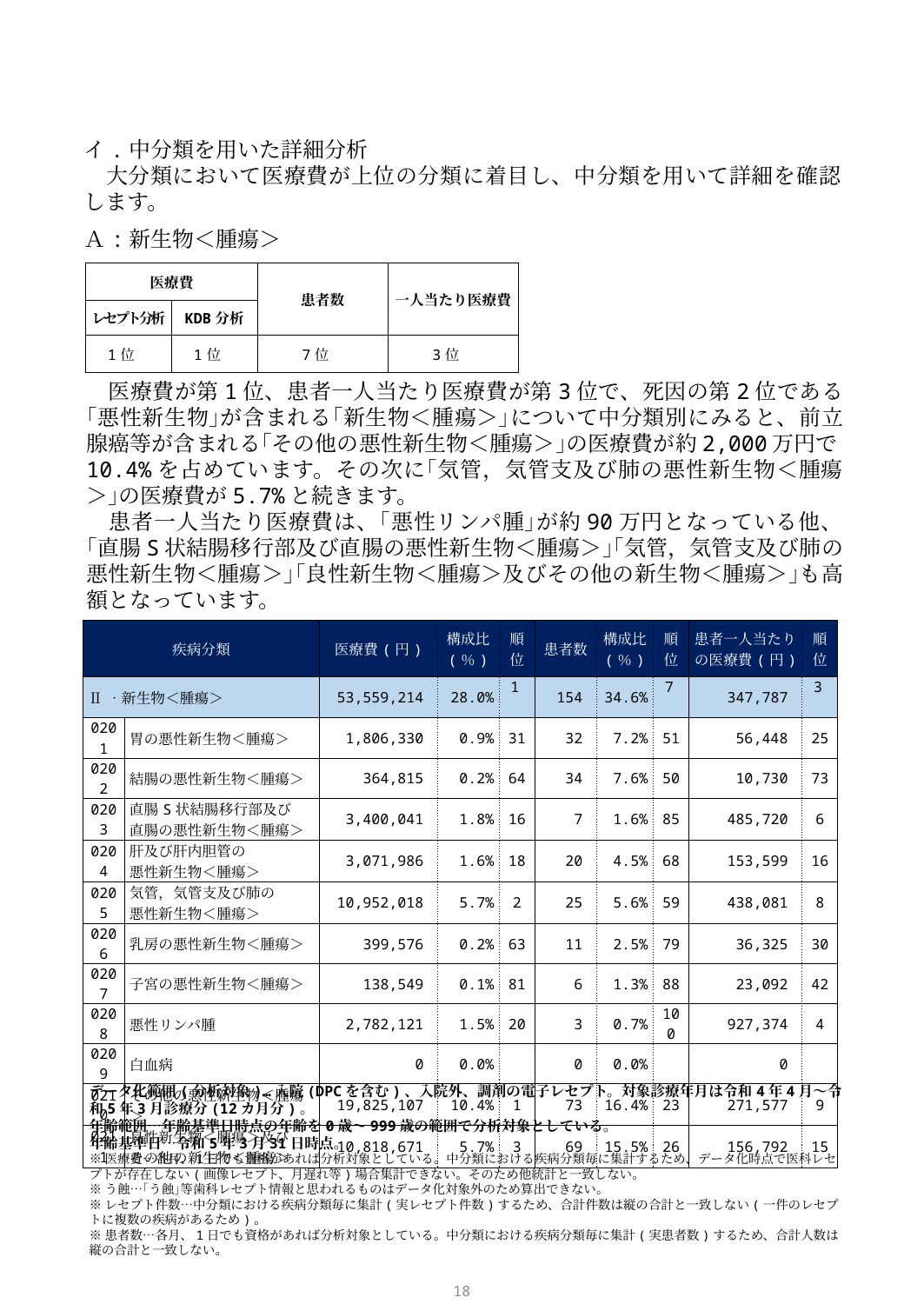

イ.中分類を用いた詳細分析
　大分類において医療費が上位の分類に着目し、中分類を用いて詳細を確認します。
Ａ:新生物＜腫瘍＞
| 医療費 |  | 患者数 | 一人当たり医療費 |
| --- | --- | --- | --- |
| レセプト分析 | KDB分析 |  |  |
| 1位 | 1位 | 7位 | 3位 |
　医療費が第1位、患者一人当たり医療費が第3位で、死因の第2位である｢悪性新生物｣が含まれる｢新生物＜腫瘍＞｣について中分類別にみると、前立腺癌等が含まれる｢その他の悪性新生物＜腫瘍＞｣の医療費が約2,000万円で10.4%を占めています。その次に｢気管，気管支及び肺の悪性新生物＜腫瘍＞｣の医療費が5.7%と続きます。
　患者一人当たり医療費は、｢悪性リンパ腫｣が約90万円となっている他、｢直腸S状結腸移行部及び直腸の悪性新生物＜腫瘍＞｣｢気管，気管支及び肺の悪性新生物＜腫瘍＞｣｢良性新生物＜腫瘍＞及びその他の新生物＜腫瘍＞｣も高額となっています。
| 疾病分類 |  | 医療費(円) | 構成比 (％) | 順位 | 患者数 | 構成比 (％) | 順位 | 患者一人当たりの医療費(円) | 順位 |
| --- | --- | --- | --- | --- | --- | --- | --- | --- | --- |
| Ⅱ．新生物＜腫瘍＞ |  | 53,559,214 | 28.0% | 1 | 154 | 34.6% | 7 | 347,787 | 3 |
| 0201 | 胃の悪性新生物＜腫瘍＞ | 1,806,330 | 0.9% | 31 | 32 | 7.2% | 51 | 56,448 | 25 |
| 0202 | 結腸の悪性新生物＜腫瘍＞ | 364,815 | 0.2% | 64 | 34 | 7.6% | 50 | 10,730 | 73 |
| 0203 | 直腸S状結腸移行部及び 直腸の悪性新生物＜腫瘍＞ | 3,400,041 | 1.8% | 16 | 7 | 1.6% | 85 | 485,720 | 6 |
| 0204 | 肝及び肝内胆管の 悪性新生物＜腫瘍＞ | 3,071,986 | 1.6% | 18 | 20 | 4.5% | 68 | 153,599 | 16 |
| 0205 | 気管，気管支及び肺の 悪性新生物＜腫瘍＞ | 10,952,018 | 5.7% | 2 | 25 | 5.6% | 59 | 438,081 | 8 |
| 0206 | 乳房の悪性新生物＜腫瘍＞ | 399,576 | 0.2% | 63 | 11 | 2.5% | 79 | 36,325 | 30 |
| 0207 | 子宮の悪性新生物＜腫瘍＞ | 138,549 | 0.1% | 81 | 6 | 1.3% | 88 | 23,092 | 42 |
| 0208 | 悪性リンパ腫 | 2,782,121 | 1.5% | 20 | 3 | 0.7% | 100 | 927,374 | 4 |
| 0209 | 白血病 | 0 | 0.0% |  | 0 | 0.0% |  | 0 |  |
| 0210 | その他の悪性新生物＜腫瘍＞ | 19,825,107 | 10.4% | 1 | 73 | 16.4% | 23 | 271,577 | 9 |
| 0211 | 良性新生物＜腫瘍＞及び その他の新生物＜腫瘍＞ | 10,818,671 | 5.7% | 3 | 69 | 15.5% | 26 | 156,792 | 15 |
データ化範囲(分析対象)…入院(DPCを含む)、入院外、調剤の電子レセプト。対象診療年月は令和4年4月～令和5年3月診療分(12カ月分)。
年齢範囲…年齢基準日時点の年齢を0歳～999歳の範囲で分析対象としている。
年齢基準日…令和5年3月31日時点。
※医療費…各月、1日でも資格があれば分析対象としている。中分類における疾病分類毎に集計するため、データ化時点で医科レセプトが存在しない(画像レセプト、月遅れ等)場合集計できない。そのため他統計と一致しない。
※う蝕…｢う蝕｣等歯科レセプト情報と思われるものはデータ化対象外のため算出できない。
※レセプト件数…中分類における疾病分類毎に集計(実レセプト件数)するため、合計件数は縦の合計と一致しない(一件のレセプトに複数の疾病があるため)。
※患者数…各月、1日でも資格があれば分析対象としている。中分類における疾病分類毎に集計(実患者数)するため、合計人数は縦の合計と一致しない。
18